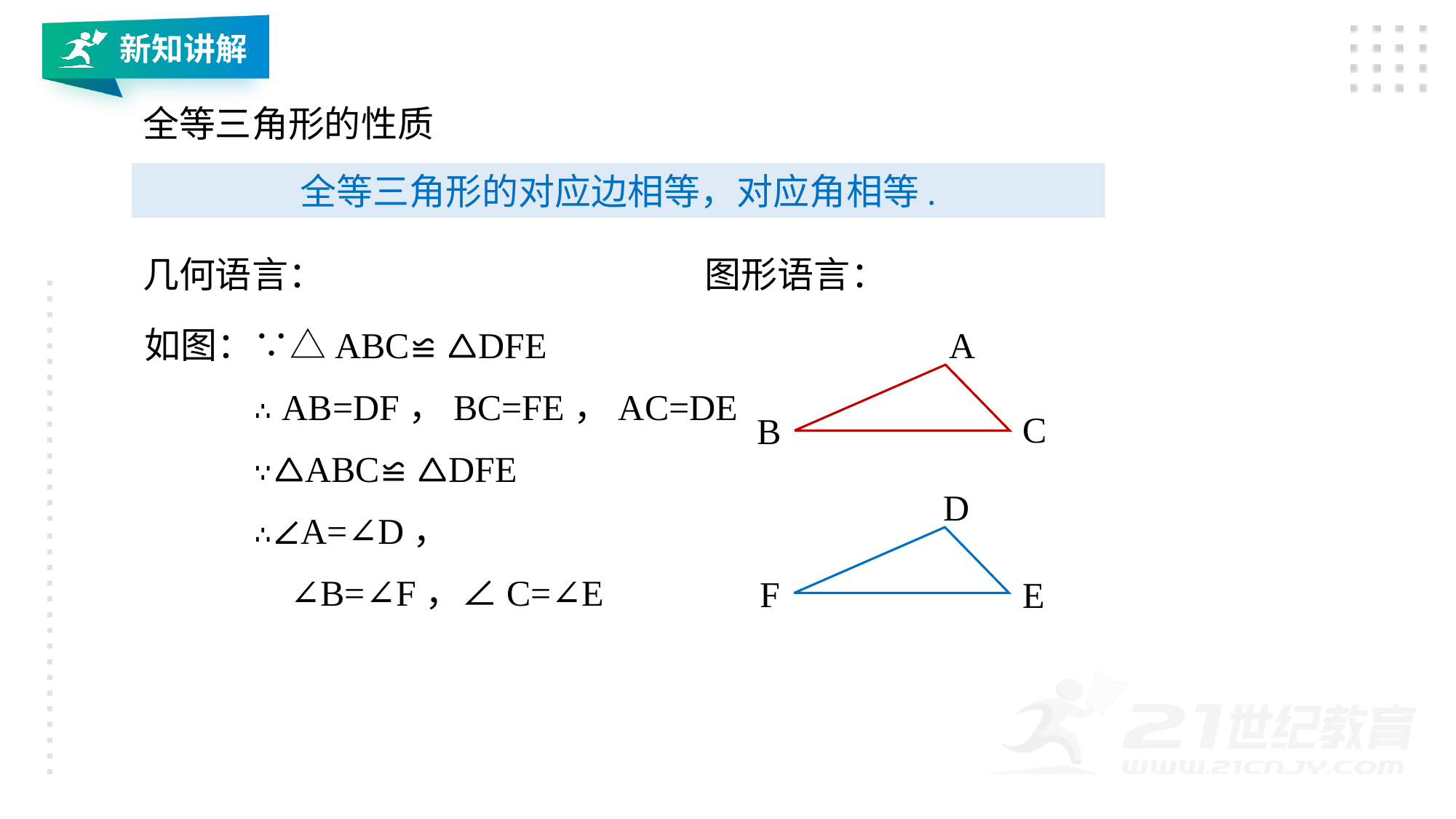

新知讲解
全等三角形的性质
全等三角形的对应边相等，对应角相等.
几何语言：
图形语言：
如图：∵△ABC≌ △DFE
            ∴ AB=DF，BC=FE，AC=DE
            ∵△ABC≌ △DFE
            ∴∠A=∠D，
                ∠B=∠F，∠C=∠E

A

C
B
D

F
E